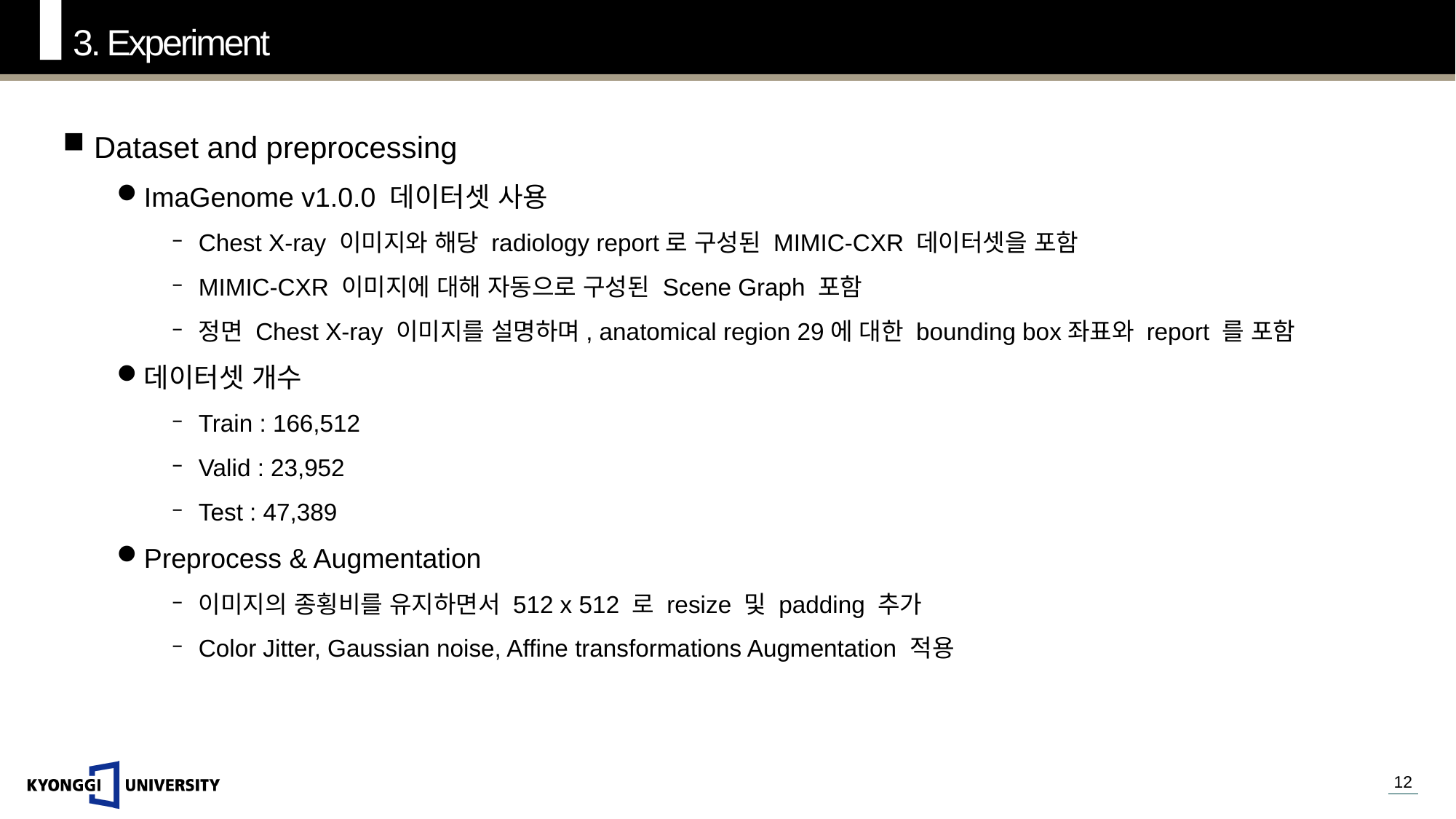

3. Experiment
Dataset and preprocessing
ImaGenome v1.0.0 데이터셋 사용
Chest X-ray 이미지와 해당 radiology report로 구성된 MIMIC-CXR 데이터셋을 포함
MIMIC-CXR 이미지에 대해 자동으로 구성된 Scene Graph 포함
정면 Chest X-ray 이미지를 설명하며, anatomical region 29에 대한 bounding box좌표와 report 를 포함
데이터셋 개수
Train : 166,512
Valid : 23,952
Test : 47,389
Preprocess & Augmentation
이미지의 종횡비를 유지하면서 512 x 512 로 resize 및 padding 추가
Color Jitter, Gaussian noise, Affine transformations Augmentation 적용